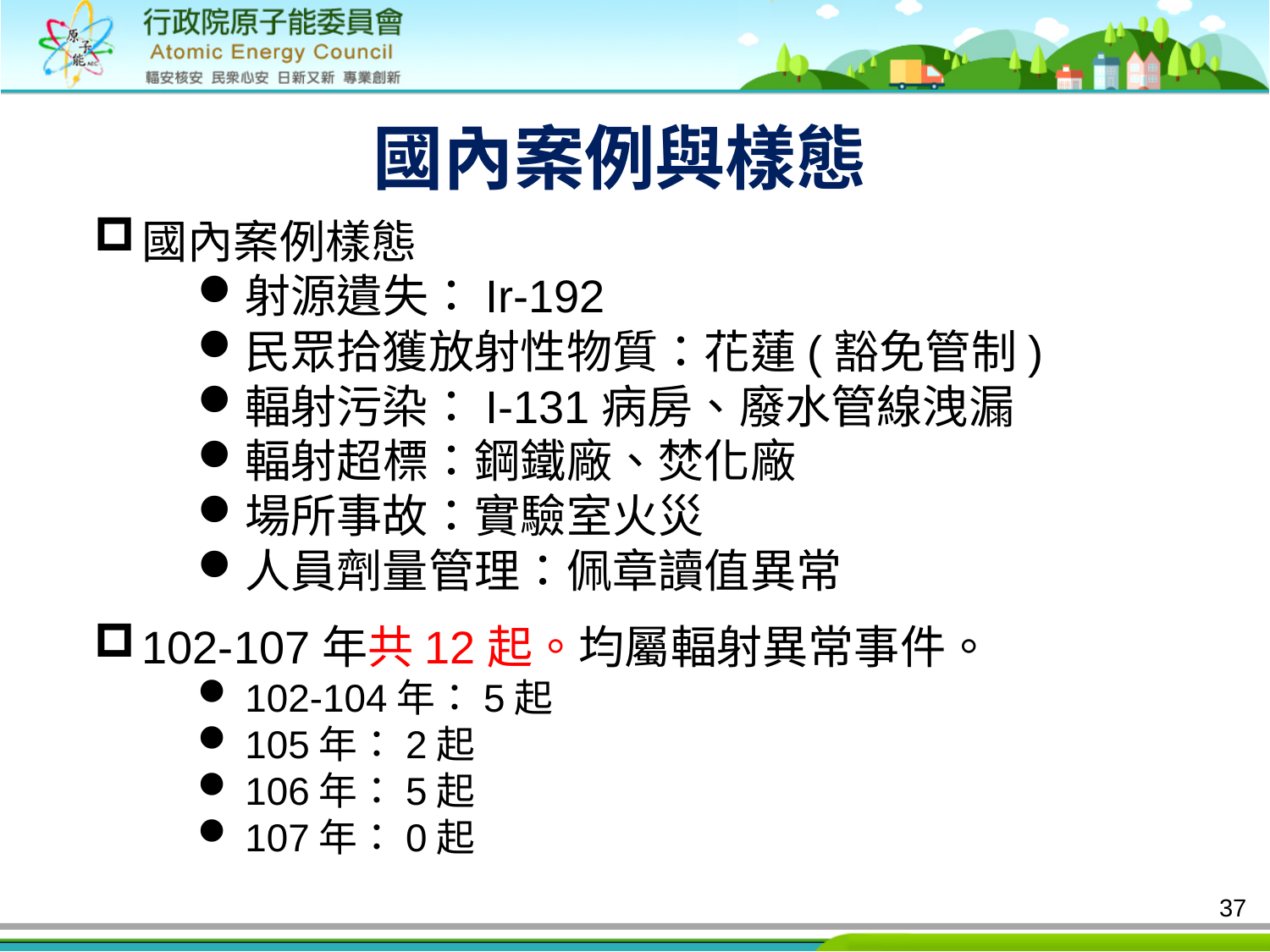

國內案例與樣態
國內案例樣態
射源遺失：Ir-192
民眾拾獲放射性物質：花蓮(豁免管制)
輻射污染：I-131病房、廢水管線洩漏
輻射超標：鋼鐵廠、焚化廠
場所事故：實驗室火災
人員劑量管理：佩章讀值異常

102-107年共12起。均屬輻射異常事件。
102-104年：5起
105年：2起
106年：5起
107年：0起
37